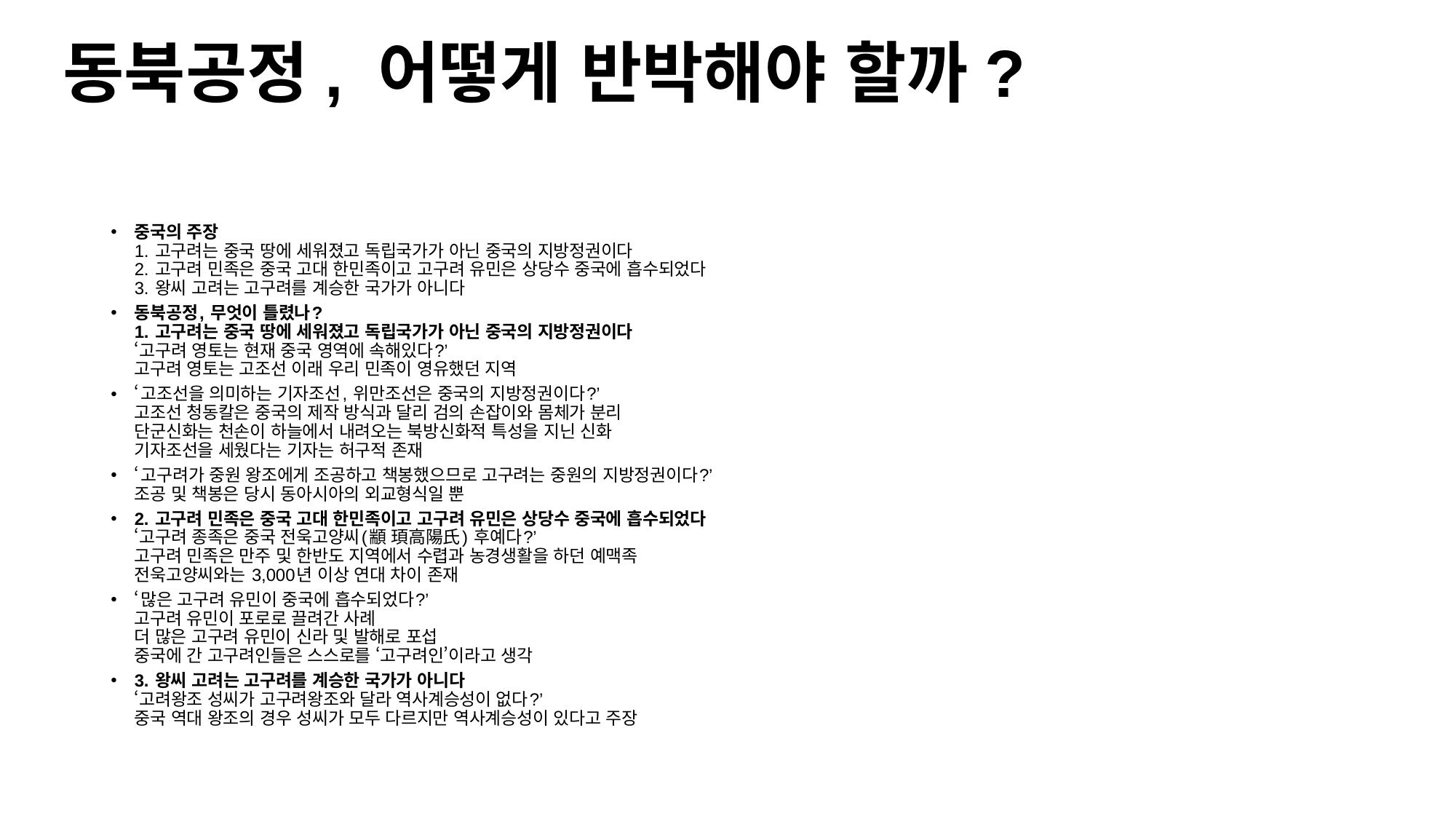

# 동북공정, 어떻게 반박해야 할까?
중국의 주장
1. 고구려는 중국 땅에 세워졌고 독립국가가 아닌 중국의 지방정권이다
2. 고구려 민족은 중국 고대 한민족이고 고구려 유민은 상당수 중국에 흡수되었다
3. 왕씨 고려는 고구려를 계승한 국가가 아니다
동북공정, 무엇이 틀렸나?
1. 고구려는 중국 땅에 세워졌고 독립국가가 아닌 중국의 지방정권이다
‘고구려 영토는 현재 중국 영역에 속해있다?’
고구려 영토는 고조선 이래 우리 민족이 영유했던 지역
‘고조선을 의미하는 기자조선, 위만조선은 중국의 지방정권이다?’
고조선 청동칼은 중국의 제작 방식과 달리 검의 손잡이와 몸체가 분리
단군신화는 천손이 하늘에서 내려오는 북방신화적 특성을 지닌 신화
기자조선을 세웠다는 기자는 허구적 존재
‘고구려가 중원 왕조에게 조공하고 책봉했으므로 고구려는 중원의 지방정권이다?’
조공 및 책봉은 당시 동아시아의 외교형식일 뿐
2. 고구려 민족은 중국 고대 한민족이고 고구려 유민은 상당수 중국에 흡수되었다
‘고구려 종족은 중국 전욱고양씨(顓 頊高陽氏) 후예다?’
고구려 민족은 만주 및 한반도 지역에서 수렵과 농경생활을 하던 예맥족
전욱고양씨와는 3,000년 이상 연대 차이 존재
‘많은 고구려 유민이 중국에 흡수되었다?’
고구려 유민이 포로로 끌려간 사례
더 많은 고구려 유민이 신라 및 발해로 포섭
중국에 간 고구려인들은 스스로를 ‘고구려인’이라고 생각
3. 왕씨 고려는 고구려를 계승한 국가가 아니다
‘고려왕조 성씨가 고구려왕조와 달라 역사계승성이 없다?’
중국 역대 왕조의 경우 성씨가 모두 다르지만 역사계승성이 있다고 주장